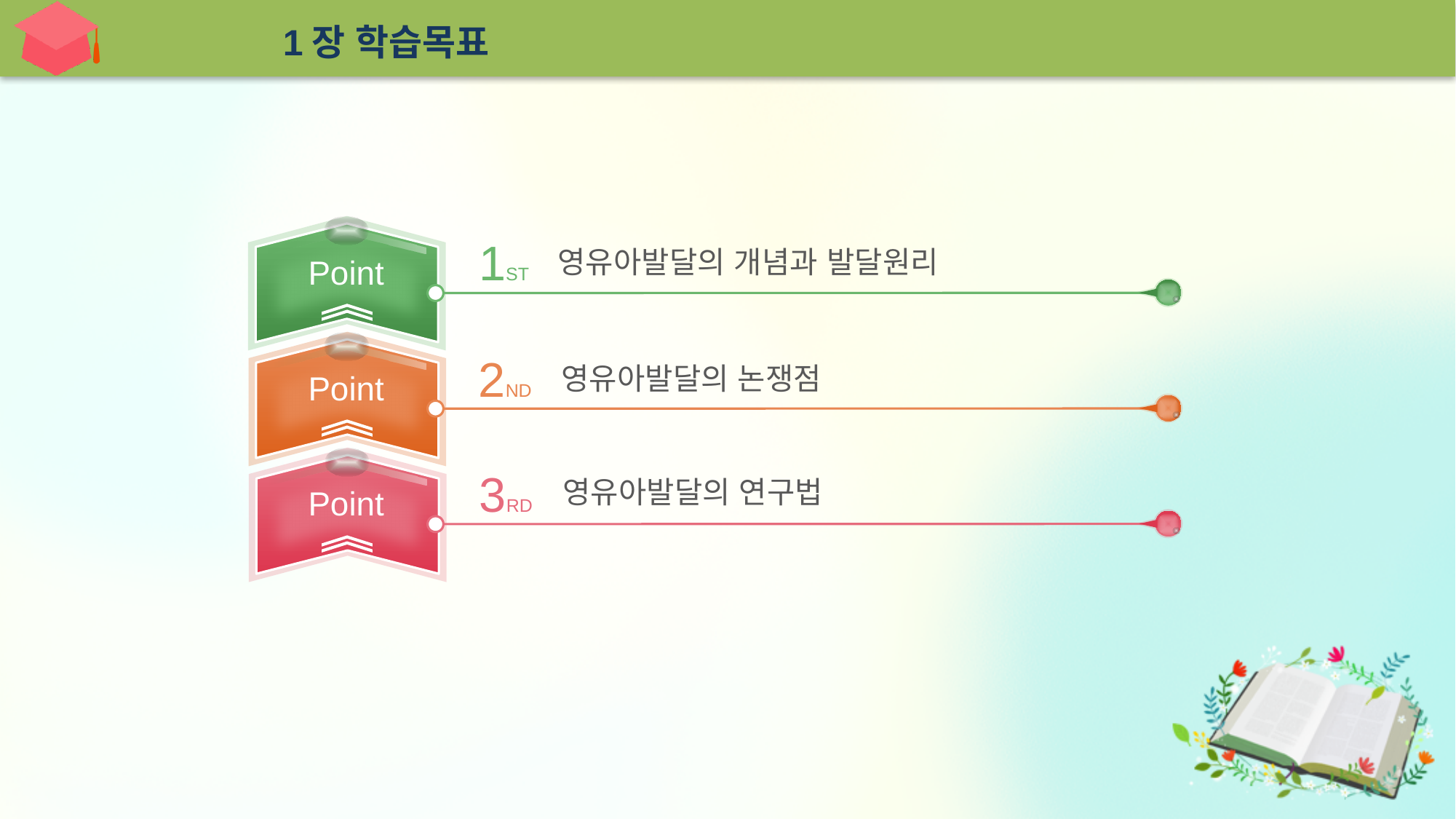

1장 학습목표

1ST
영유아발달의 개념과 발달원리
Point

2ND
영유아발달의 논쟁점
Point

3RD
영유아발달의 연구법
Point